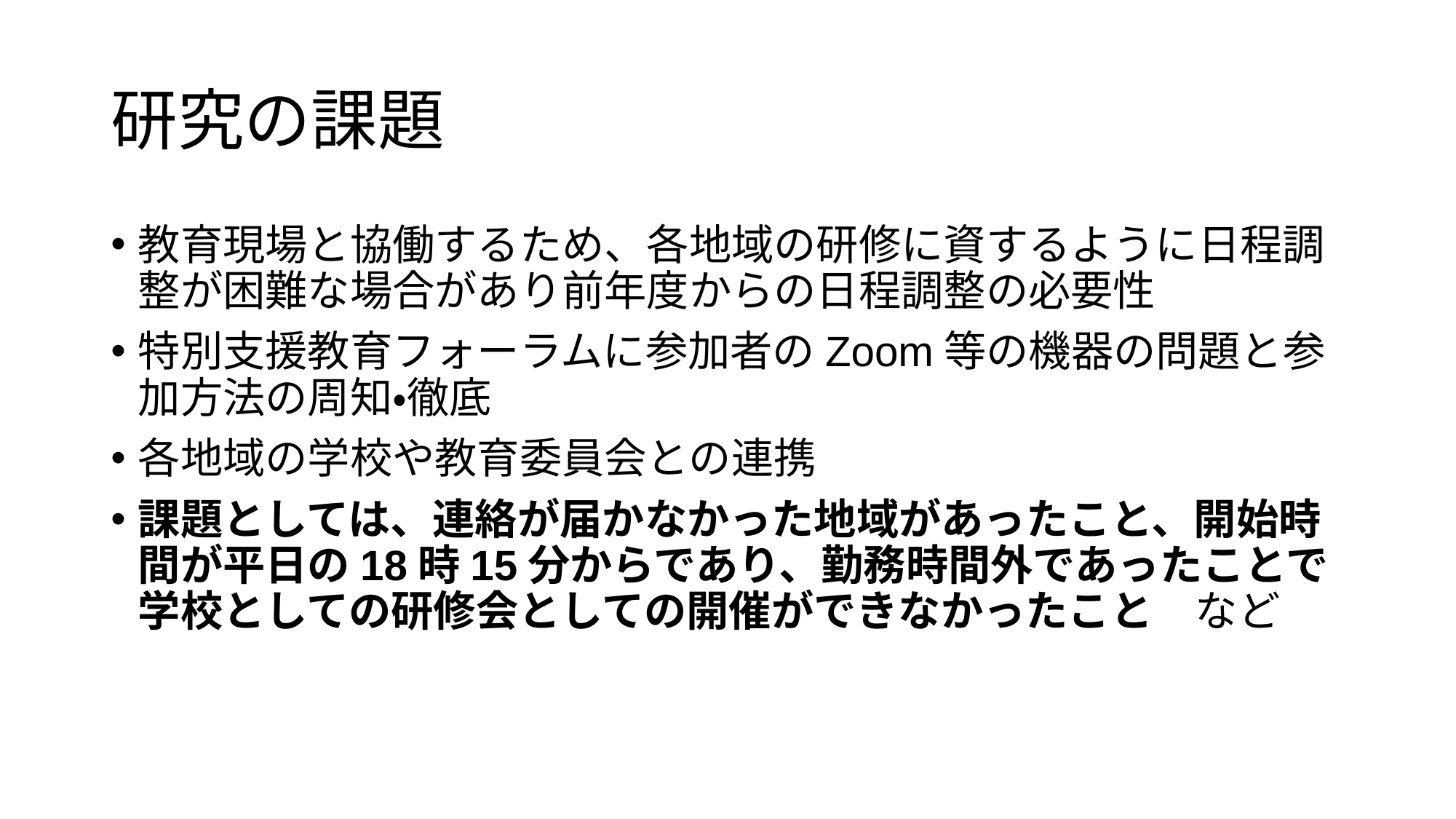

# 研究の課題
教育現場と協働するため、各地域の研修に資するように日程調整が困難な場合があり前年度からの日程調整の必要性
特別支援教育フォーラムに参加者のZoom等の機器の問題と参加方法の周知・徹底
各地域の学校や教育委員会との連携
課題としては、連絡が届かなかった地域があったこと、開始時間が平日の18時15分からであり、勤務時間外であったことで学校としての研修会としての開催ができなかったこと　など